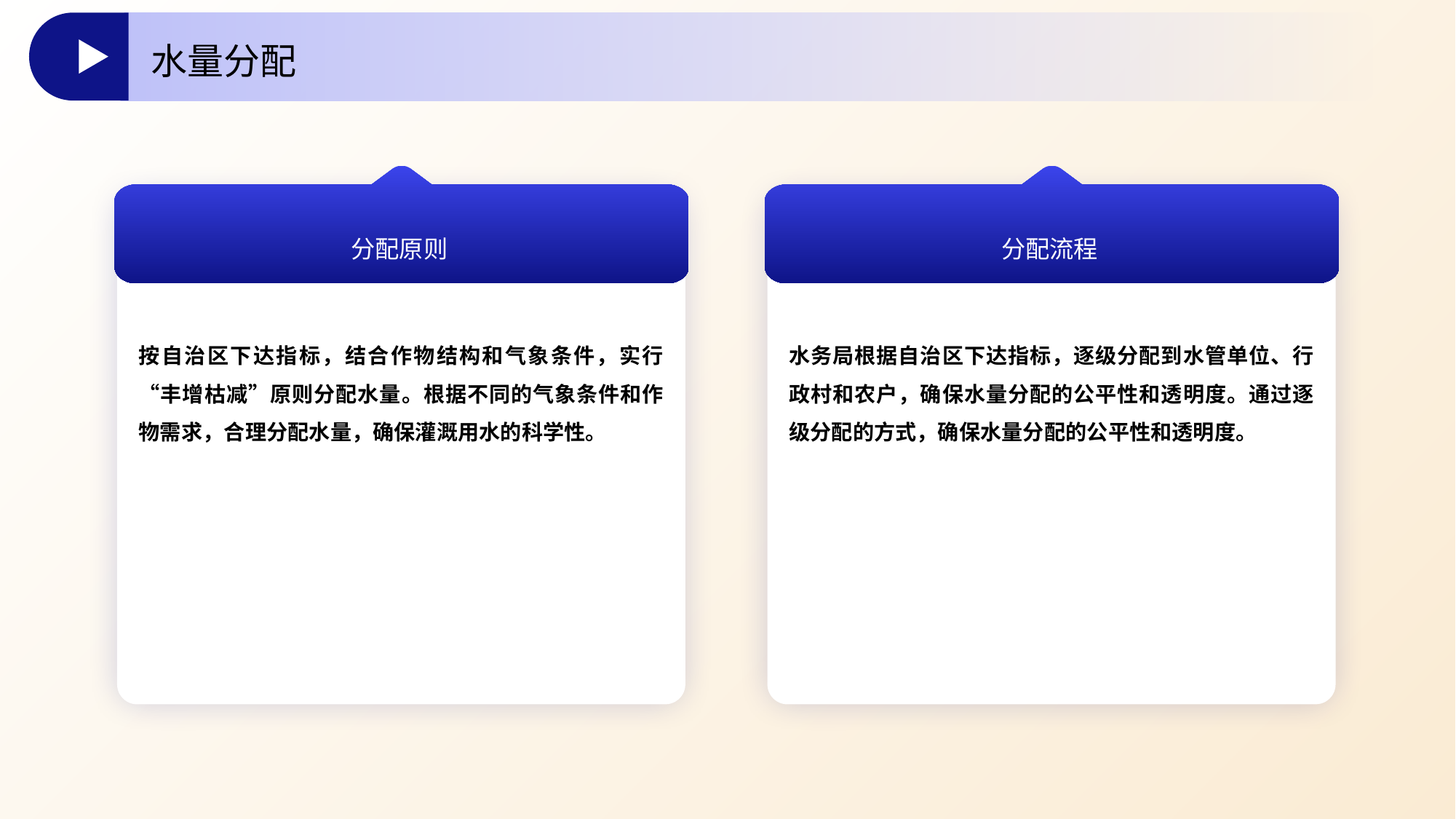

水量分配

分配原则
分配流程
按自治区下达指标，结合作物结构和气象条件，实行“丰增枯减”原则分配水量。根据不同的气象条件和作物需求，合理分配水量，确保灌溉用水的科学性。
水务局根据自治区下达指标，逐级分配到水管单位、行政村和农户，确保水量分配的公平性和透明度。通过逐级分配的方式，确保水量分配的公平性和透明度。